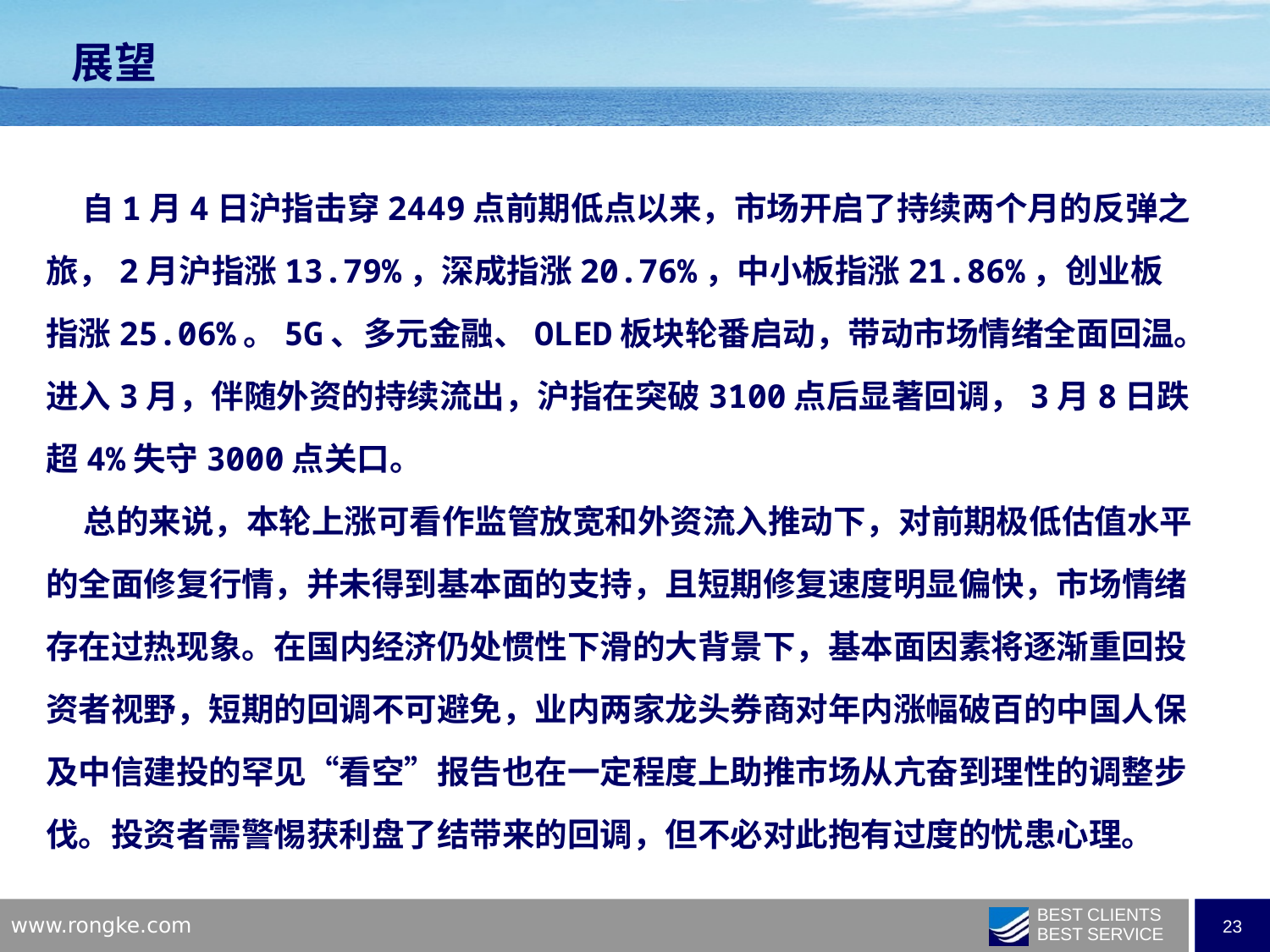

展望
    自1月4日沪指击穿2449点前期低点以来，市场开启了持续两个月的反弹之旅，2月沪指涨13.79%，深成指涨20.76%，中小板指涨21.86%，创业板指涨25.06%。5G、多元金融、OLED板块轮番启动，带动市场情绪全面回温。进入3月，伴随外资的持续流出，沪指在突破3100点后显著回调，3月8日跌超4%失守3000点关口。
    总的来说，本轮上涨可看作监管放宽和外资流入推动下，对前期极低估值水平的全面修复行情，并未得到基本面的支持，且短期修复速度明显偏快，市场情绪存在过热现象。在国内经济仍处惯性下滑的大背景下，基本面因素将逐渐重回投资者视野，短期的回调不可避免，业内两家龙头券商对年内涨幅破百的中国人保及中信建投的罕见“看空”报告也在一定程度上助推市场从亢奋到理性的调整步伐。投资者需警惕获利盘了结带来的回调，但不必对此抱有过度的忧患心理。